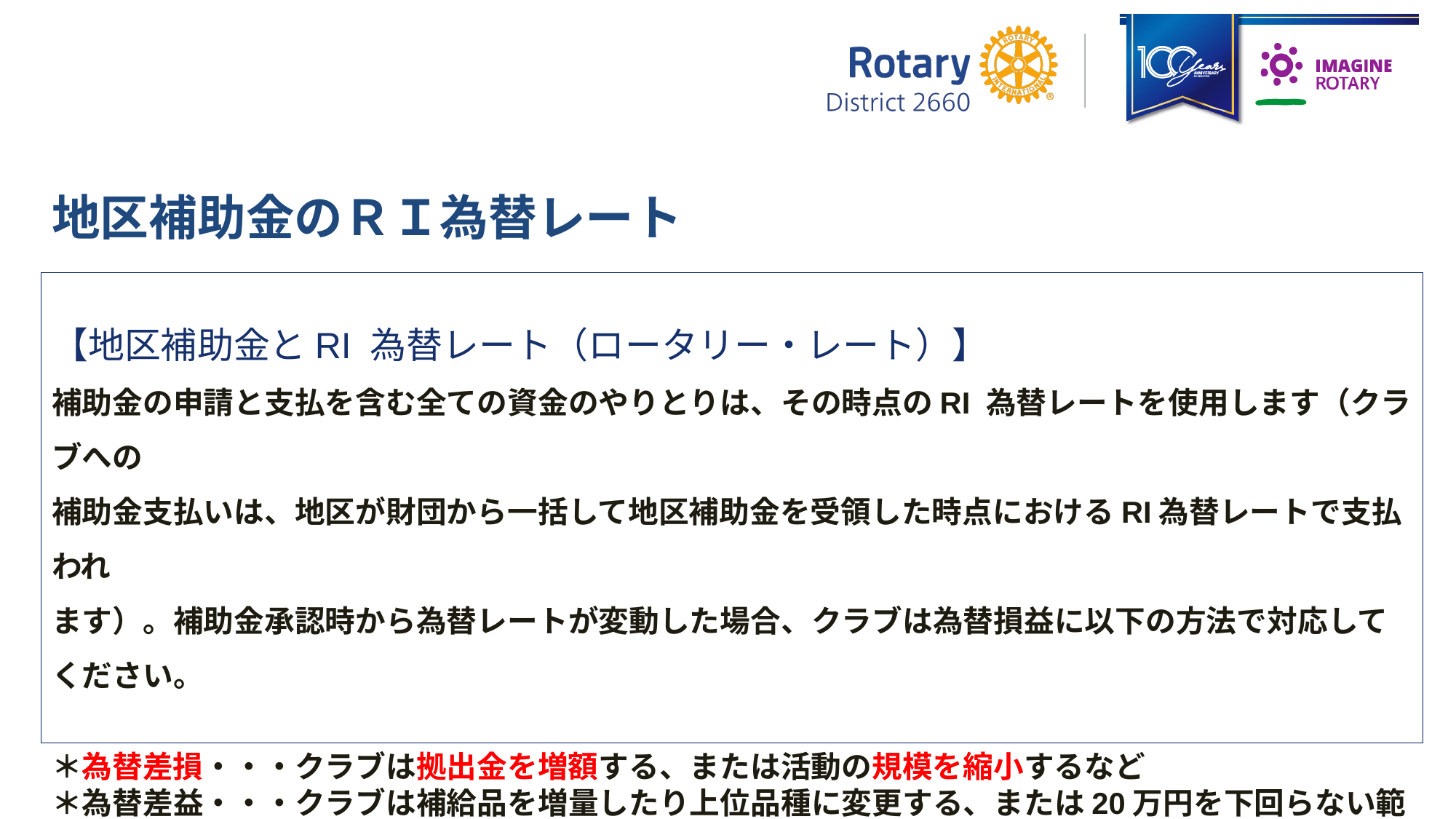

地区補助金のＲＩ為替レート
【地区補助金とRI 為替レート（ロータリー・レート）】
補助金の申請と支払を含む全ての資金のやりとりは、その時点のRI 為替レートを使用します（クラブへの
補助金支払いは、地区が財団から一括して地区補助金を受領した時点におけるRI為替レートで支払われ
ます）。補助金承認時から為替レートが変動した場合、クラブは為替損益に以下の方法で対応してください。
＊為替差損・・・クラブは拠出金を増額する、または活動の規模を縮小するなど
＊為替差益・・・クラブは補給品を増量したり上位品種に変更する、または20万円を下回らない範囲でクラブ
　　　　　　　　　　拠出金を減額するなど